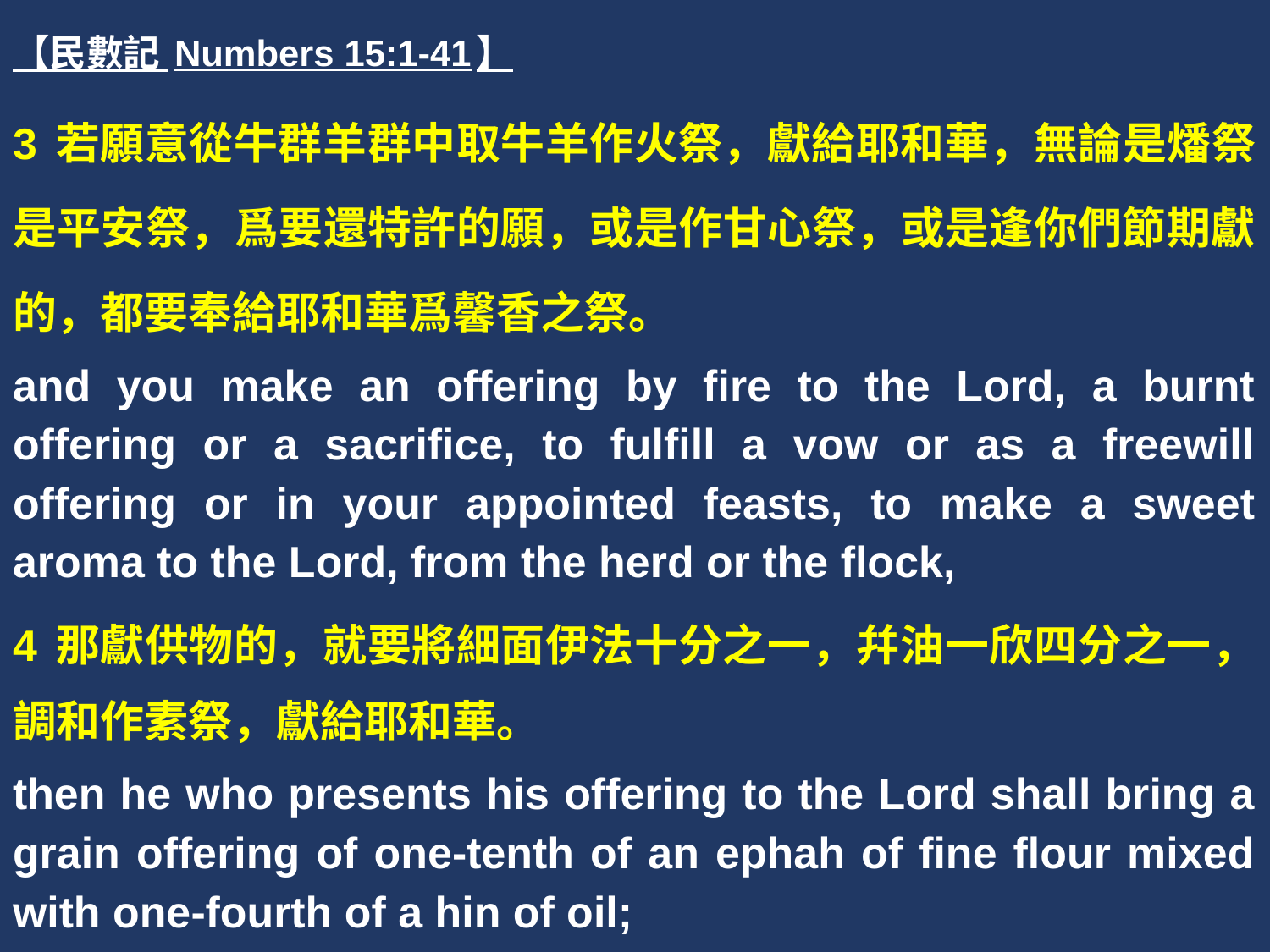

【民數記 Numbers 15:1-41】
3 若願意從牛群羊群中取牛羊作火祭，獻給耶和華，無論是燔祭是平安祭，爲要還特許的願，或是作甘心祭，或是逢你們節期獻的，都要奉給耶和華爲馨香之祭。
and you make an offering by fire to the Lord, a burnt offering or a sacrifice, to fulfill a vow or as a freewill offering or in your appointed feasts, to make a sweet aroma to the Lord, from the herd or the flock,
4 那獻供物的，就要將細面伊法十分之一，幷油一欣四分之一，調和作素祭，獻給耶和華。
then he who presents his offering to the Lord shall bring a grain offering of one-tenth of an ephah of fine flour mixed with one-fourth of a hin of oil;